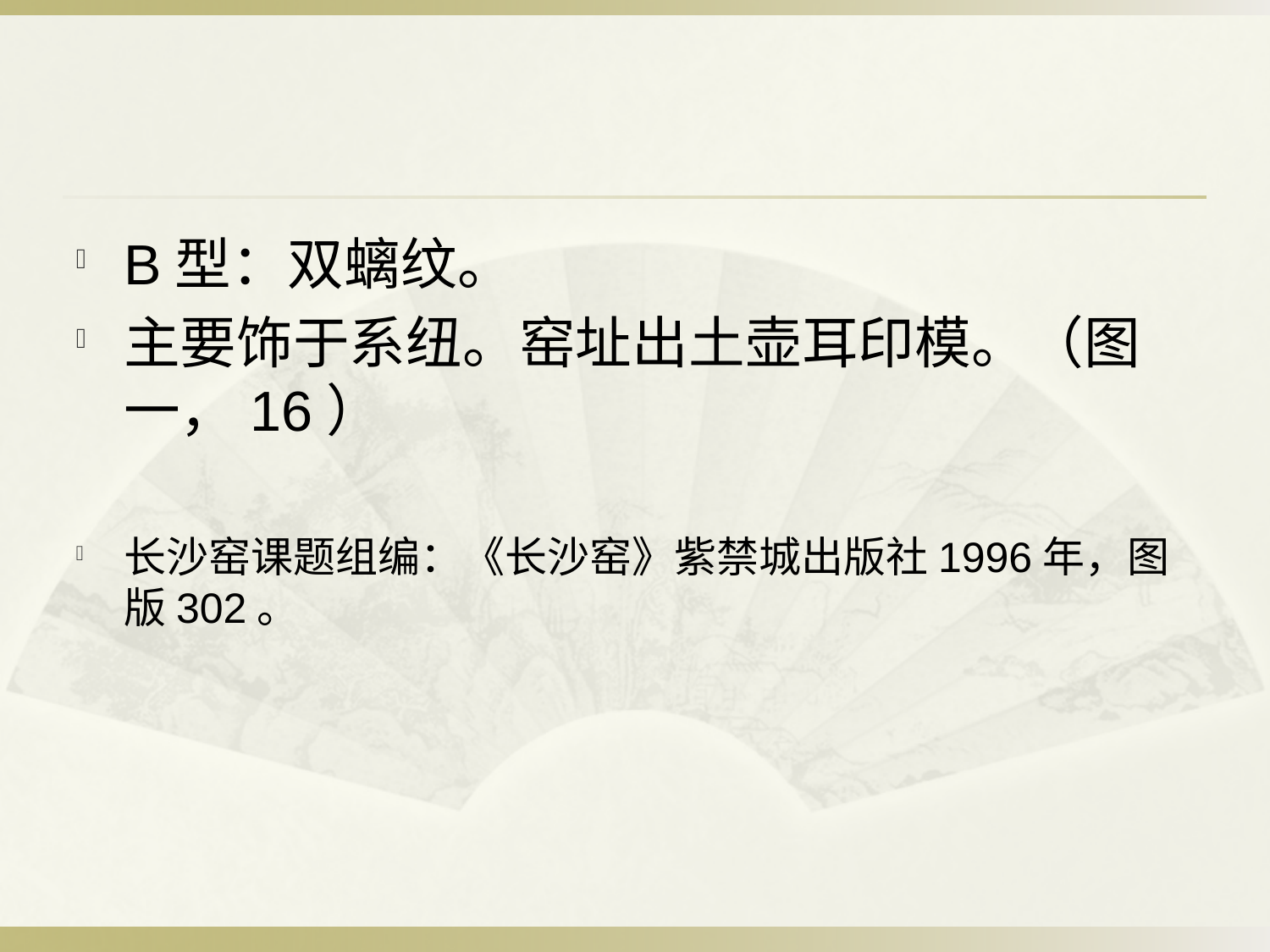

#
B型：双螭纹。
主要饰于系纽。窑址出土壶耳印模。（图一，16）

长沙窑课题组编：《长沙窑》紫禁城出版社1996年，图版302。